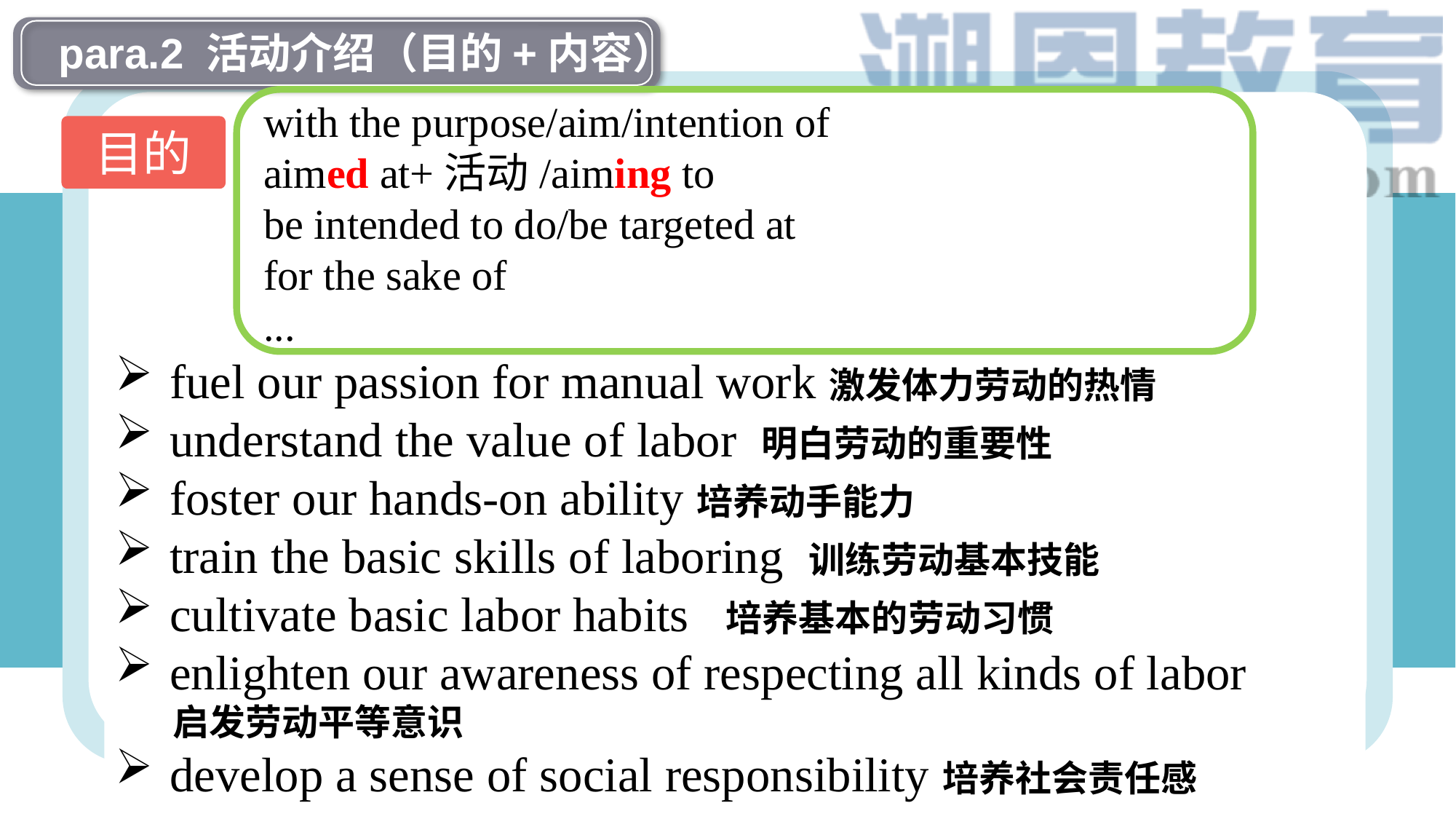

para.2 活动介绍（目的+内容）

with the purpose/aim/intention of
aimed at+活动/aiming to
be intended to do/be targeted at
for the sake of
...
目的
fuel our passion for manual work激发体力劳动的热情
understand the value of labor 明白劳动的重要性
foster our hands-on ability培养动手能力
train the basic skills of laboring 训练劳动基本技能
cultivate basic labor habits  培养基本的劳动习惯
enlighten our awareness of respecting all kinds of labor
      启发劳动平等意识
develop a sense of social responsibility培养社会责任感